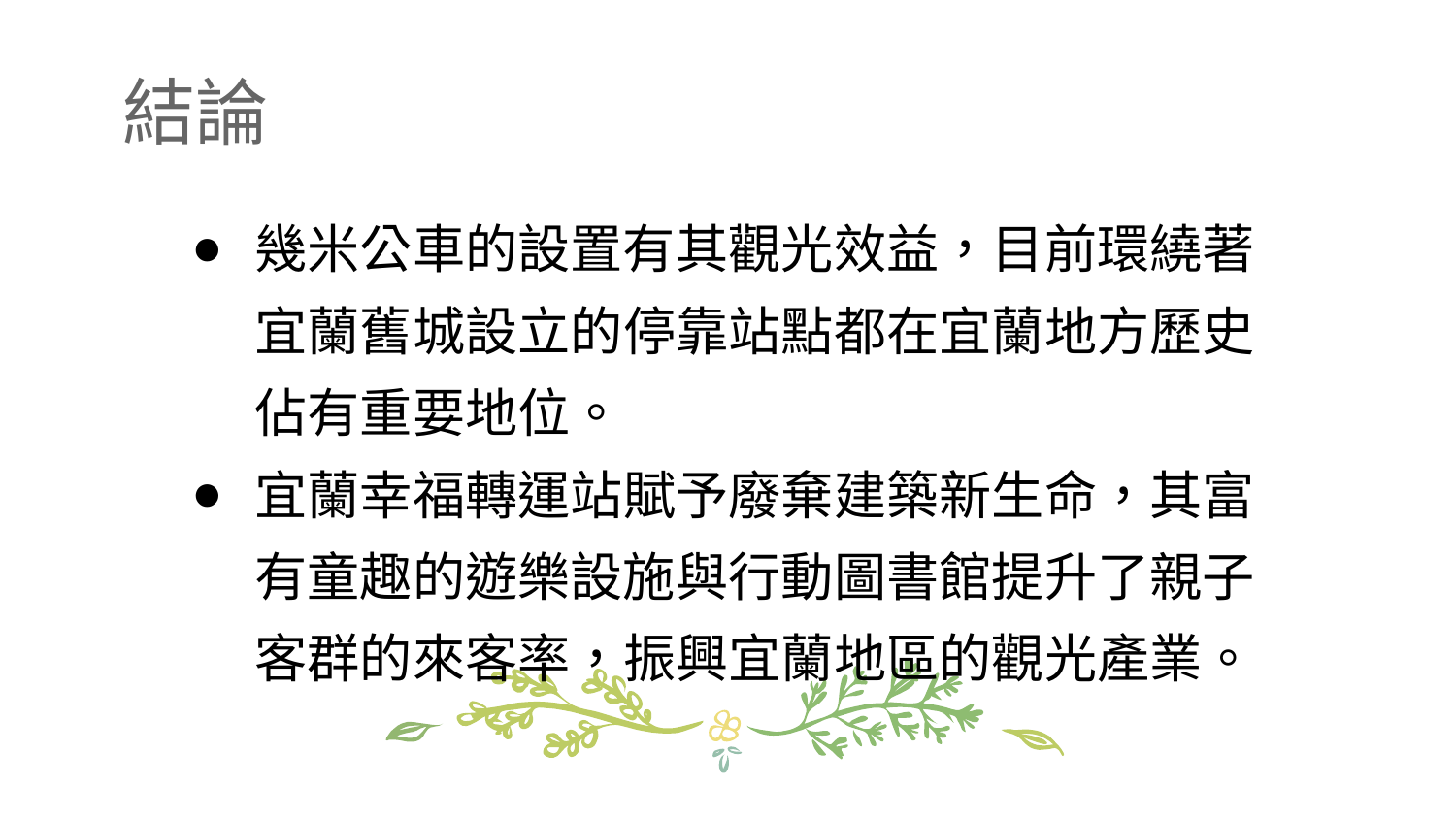

結論
幾米公車的設置有其觀光效益，目前環繞著宜蘭舊城設立的停靠站點都在宜蘭地方歷史佔有重要地位。
宜蘭幸福轉運站賦予廢棄建築新生命，其富有童趣的遊樂設施與行動圖書館提升了親子客群的來客率，振興宜蘭地區的觀光產業。